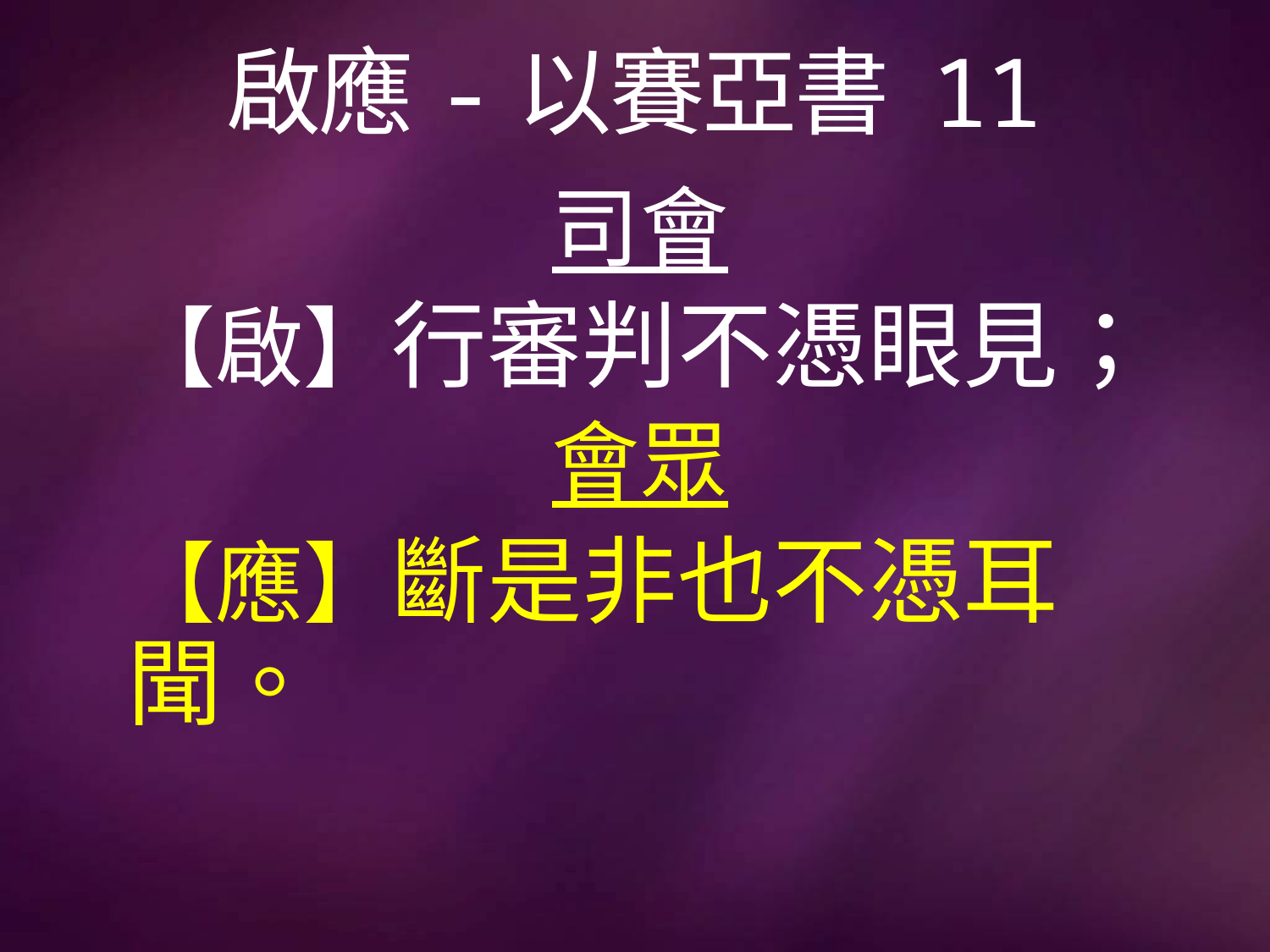

# 啟應-以賽亞書 11
司會
【啟】行審判不憑眼見；
會眾
【應】斷是非也不憑耳聞。